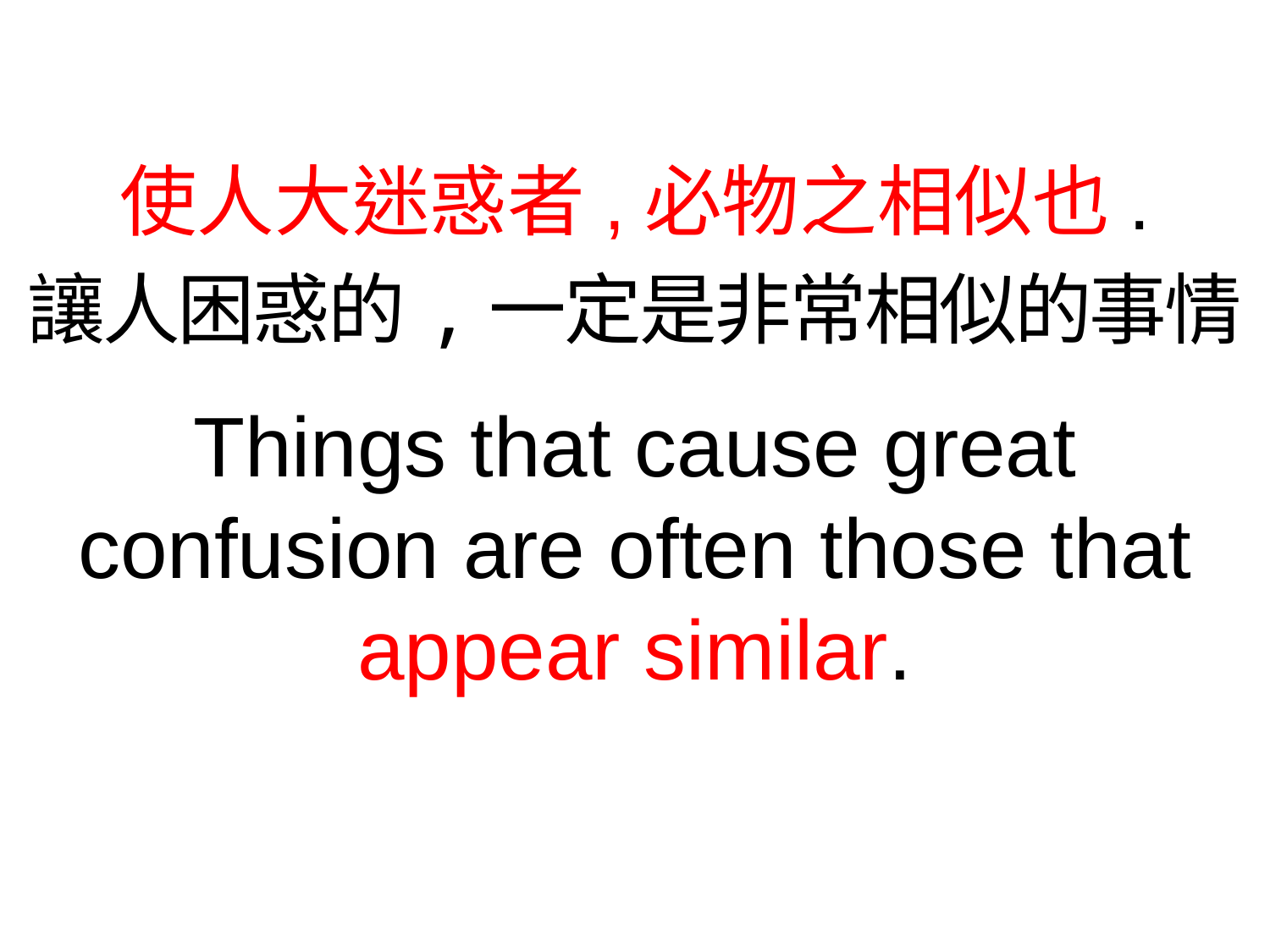

使人大迷惑者,必物之相似也.
讓人困惑的,一定是非常相似的事情
Things that cause great confusion are often those that appear similar.